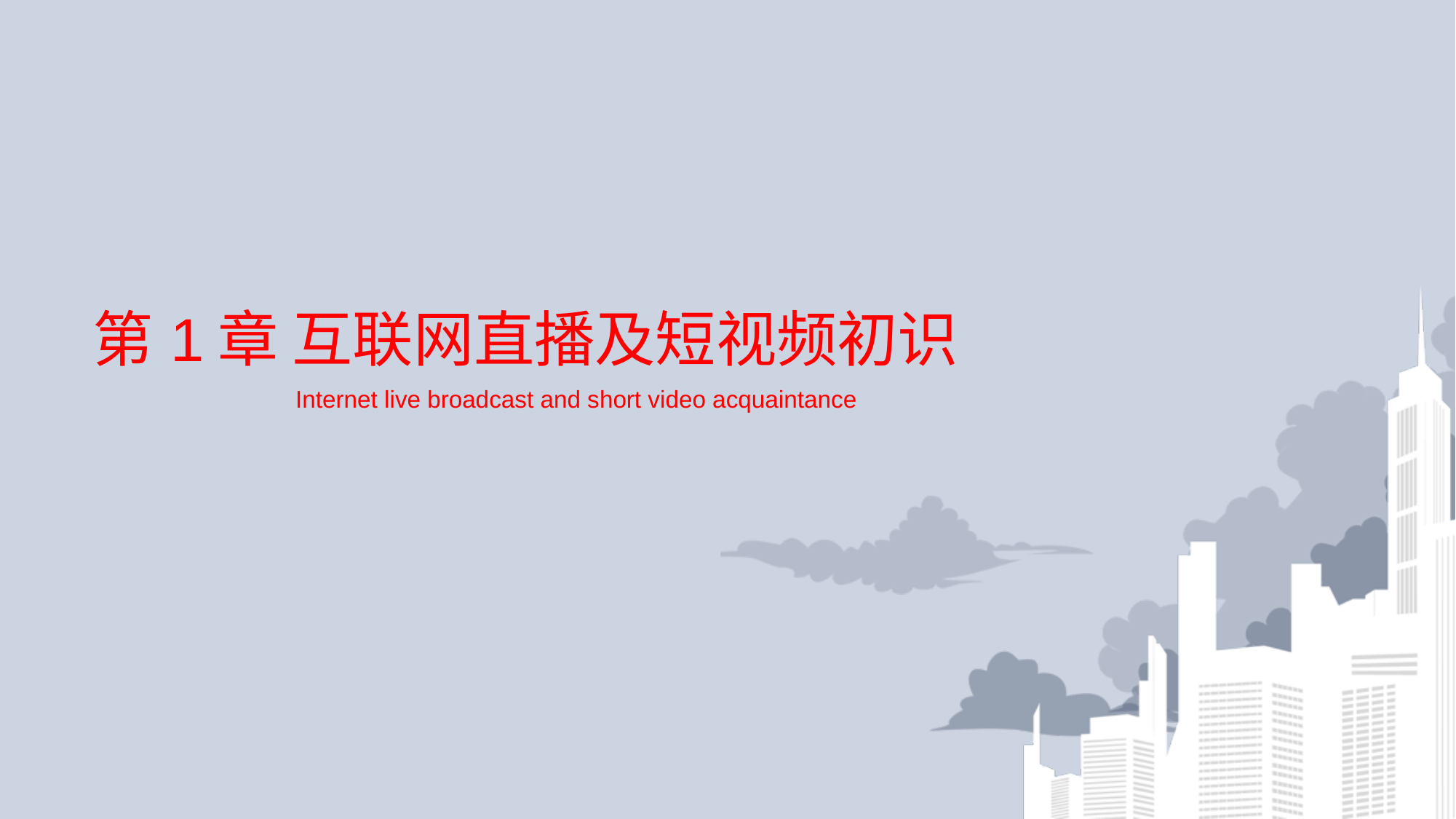

# 第1章 互联网直播及短视频初识
Internet live broadcast and short video acquaintance